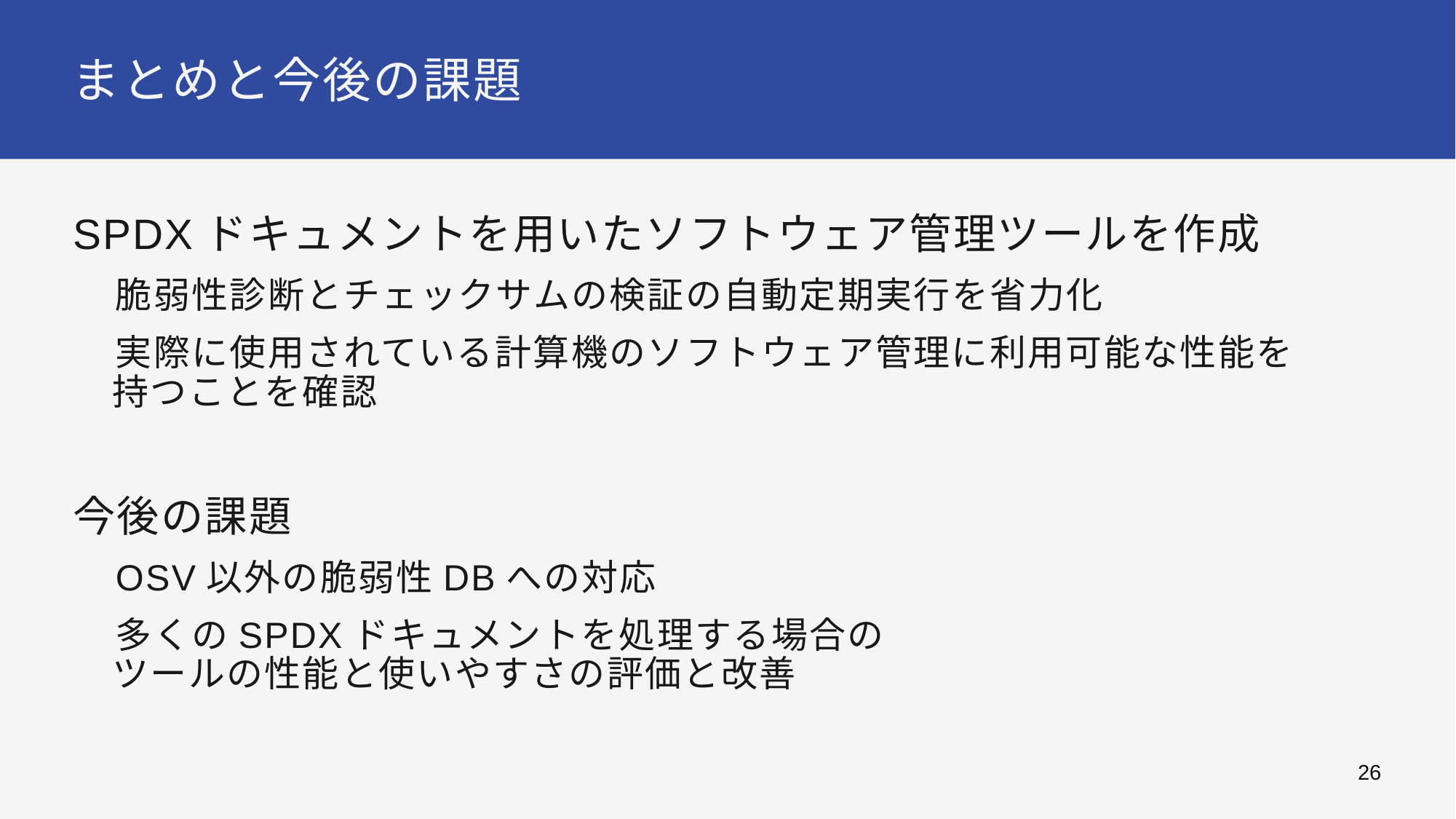

# まとめと今後の課題
SPDXドキュメントを用いたソフトウェア管理ツールを作成
脆弱性診断とチェックサムの検証の自動定期実行を省力化
実際に使用されている計算機のソフトウェア管理に利用可能な性能を
持つことを確認

今後の課題
OSV以外の脆弱性DBへの対応
多くのSPDXドキュメントを処理する場合の
ツールの性能と使いやすさの評価と改善
26
Feb/14/2023